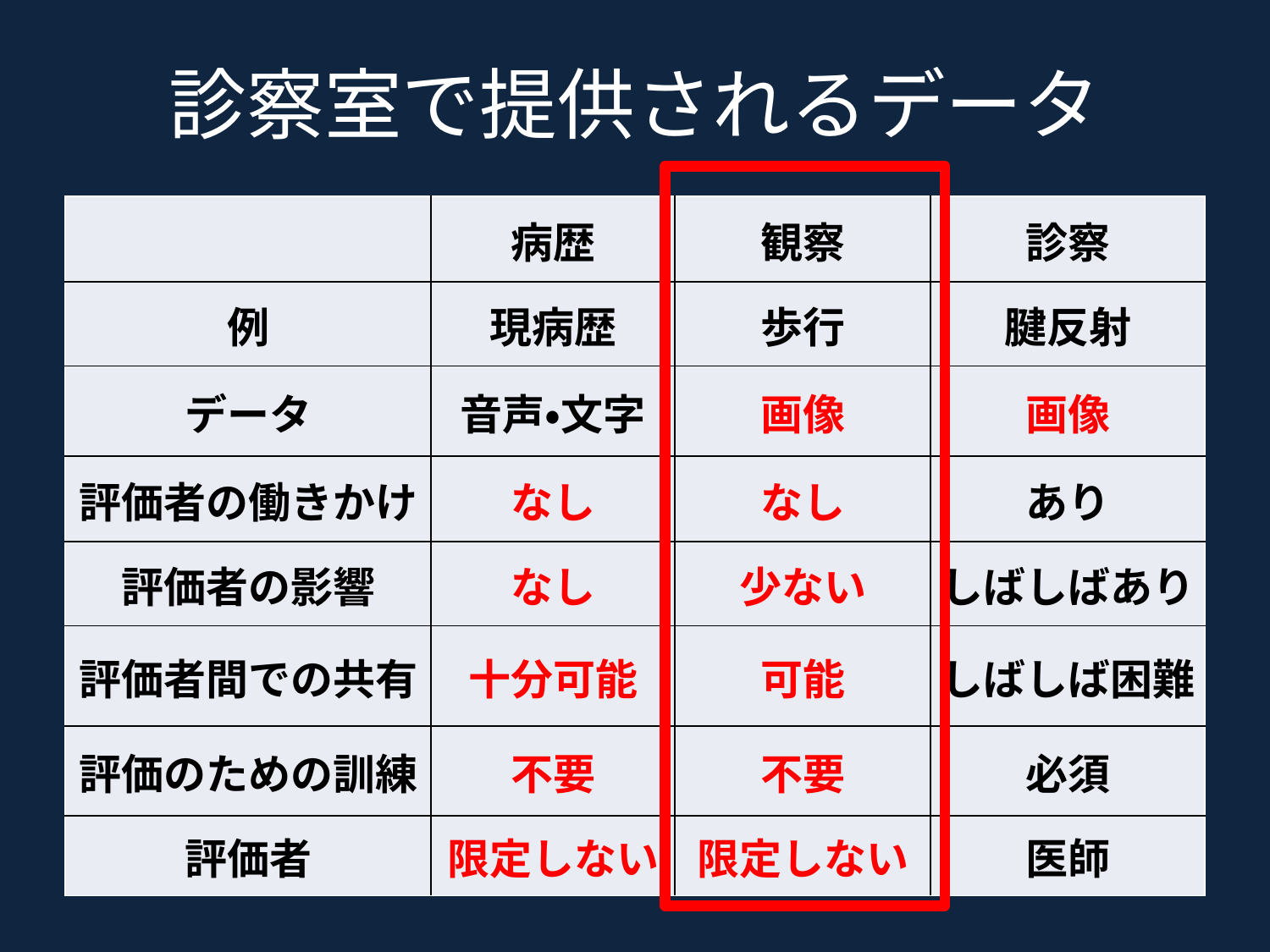

# 診察室で提供されるデータ

|  | 病歴 | 観察 | 診察 |
| --- | --- | --- | --- |
| 例 | 現病歴 | 歩行 | 腱反射 |
| データ | 音声・文字 | 画像 | 画像 |
| 評価者の働きかけ | なし | なし | あり |
| 評価者の影響 | なし | 少ない | しばしばあり |
| 評価者間での共有 | 十分可能 | 可能 | しばしば困難 |
| 評価のための訓練 | 不要 | 不要 | 必須 |
| 評価者 | 限定しない | 限定しない | 医師 |